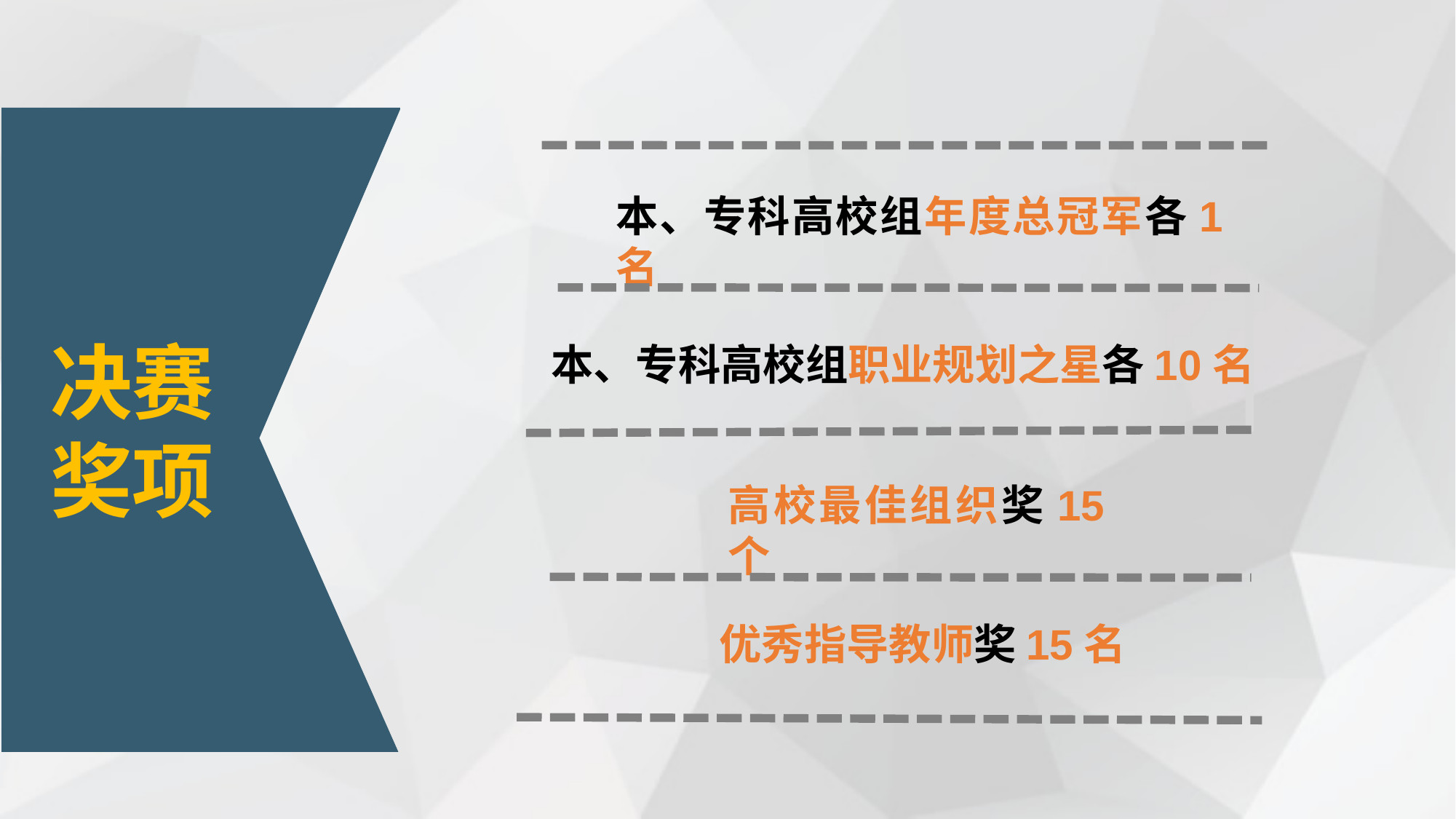

本、专科高校组年度总冠军各1名
决赛奖项
本、专科高校组职业规划之星各10名
高校最佳组织奖15个
优秀指导教师奖15名